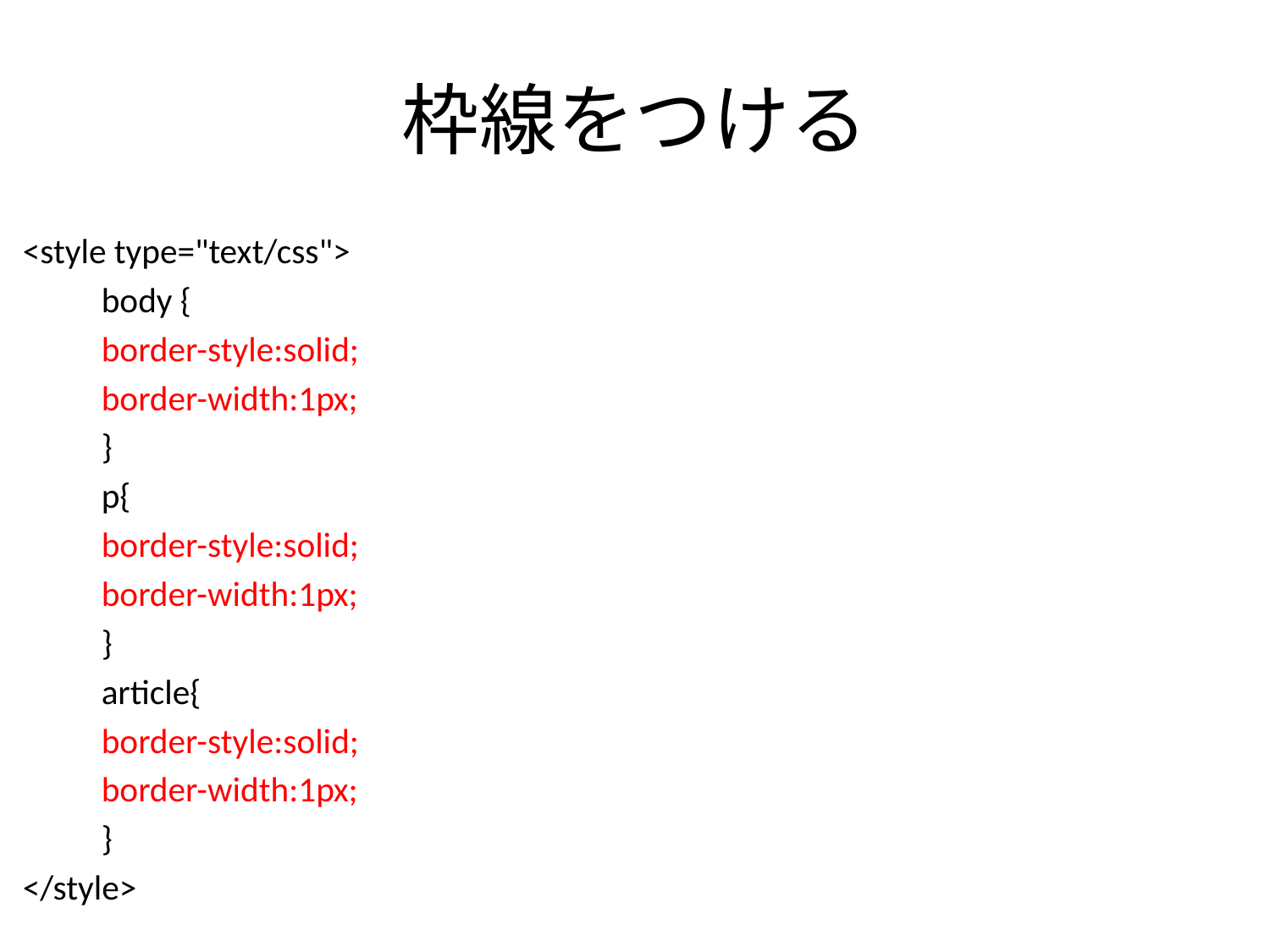

# 枠線をつける
<style type="text/css">
	body {
		border-style:solid;
		border-width:1px;
	}
	p{
		border-style:solid;
		border-width:1px;
	}
	article{
		border-style:solid;
		border-width:1px;
	}
</style>